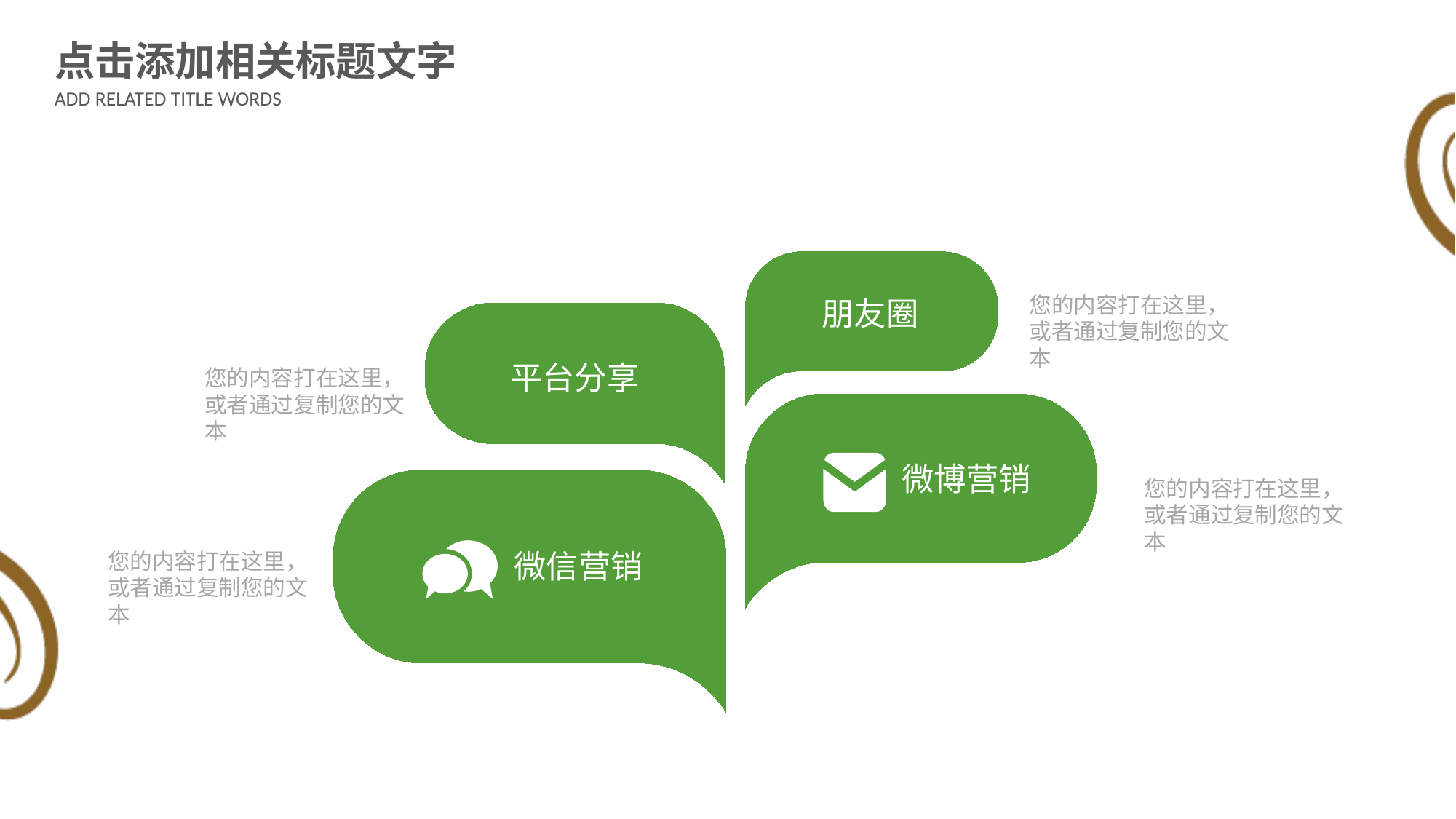

点击添加相关标题文字
ADD RELATED TITLE WORDS

您的内容打在这里，或者通过复制您的文本
朋友圈

平台分享
您的内容打在这里，或者通过复制您的文本

微博营销
您的内容打在这里，或者通过复制您的文本

微信营销
您的内容打在这里，或者通过复制您的文本